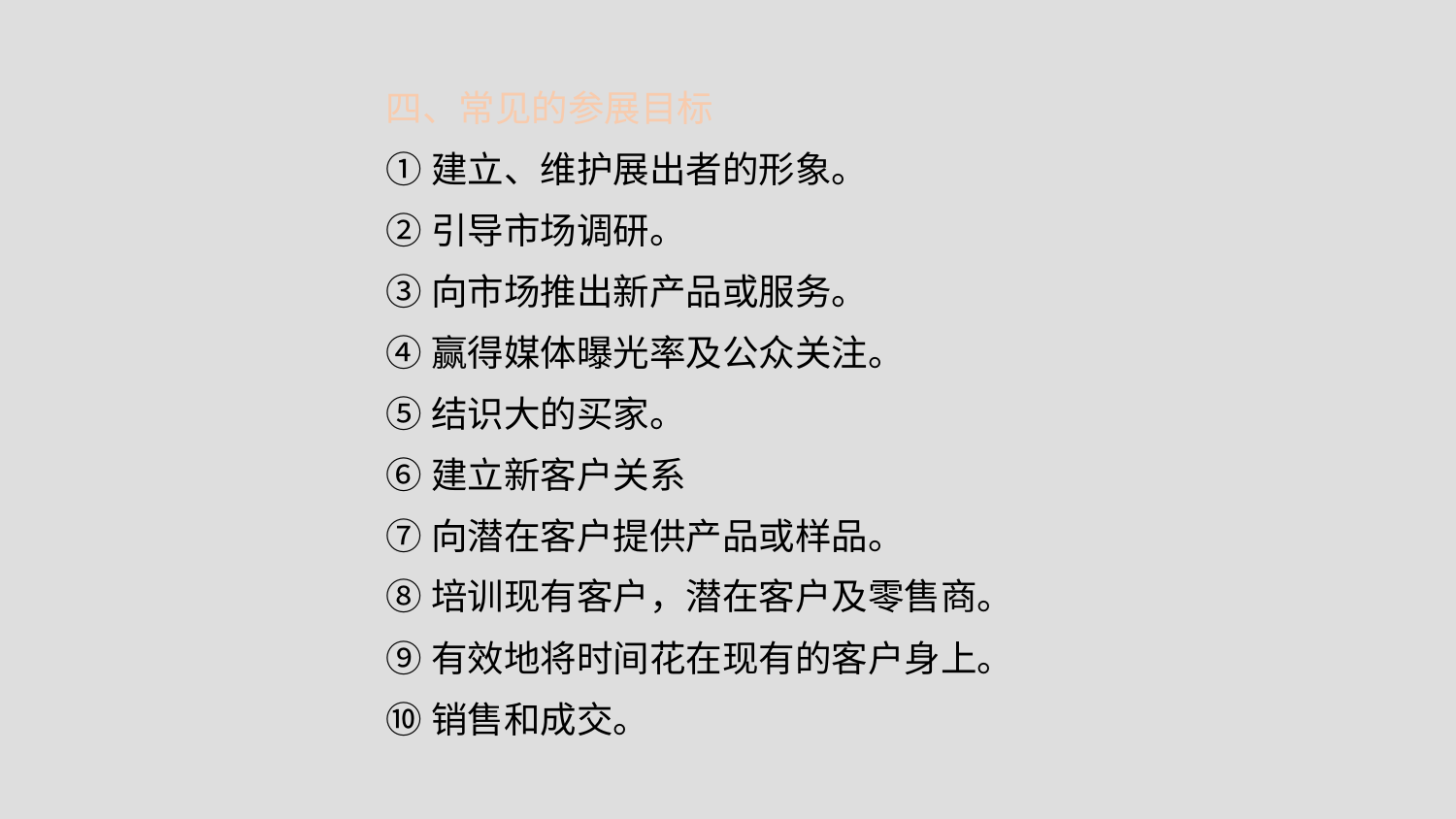

四、常见的参展目标
①建立、维护展出者的形象。
②引导市场调研。
③向市场推出新产品或服务。
④赢得媒体曝光率及公众关注。
⑤结识大的买家。
⑥建立新客户关系
⑦向潜在客户提供产品或样品。
⑧培训现有客户，潜在客户及零售商。
⑨有效地将时间花在现有的客户身上。
⑩销售和成交。